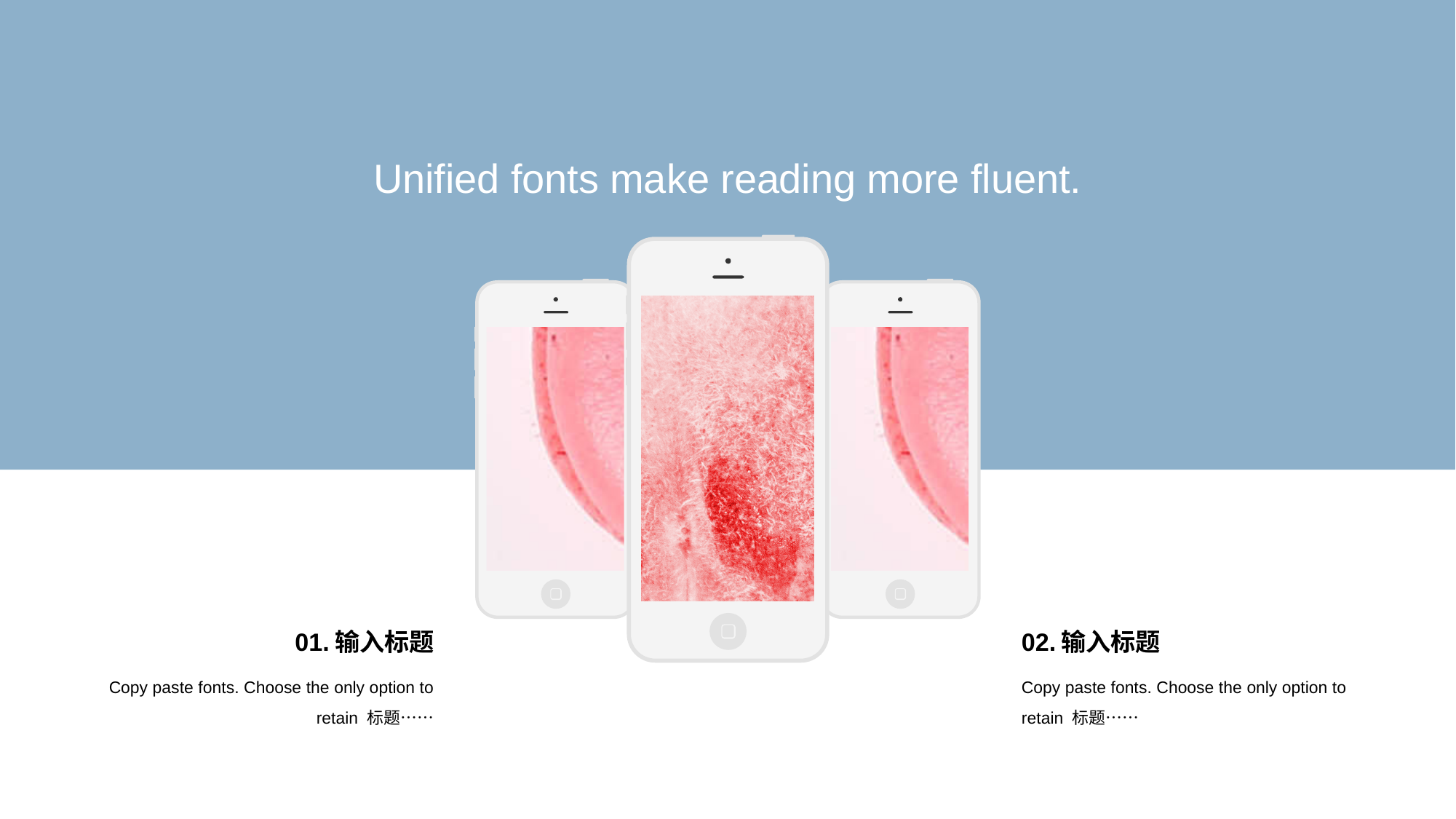

Unified fonts make reading more fluent.

01.输入标题
Copy paste fonts. Choose the only option to retain 标题……
02.输入标题
Copy paste fonts. Choose the only option to retain 标题……